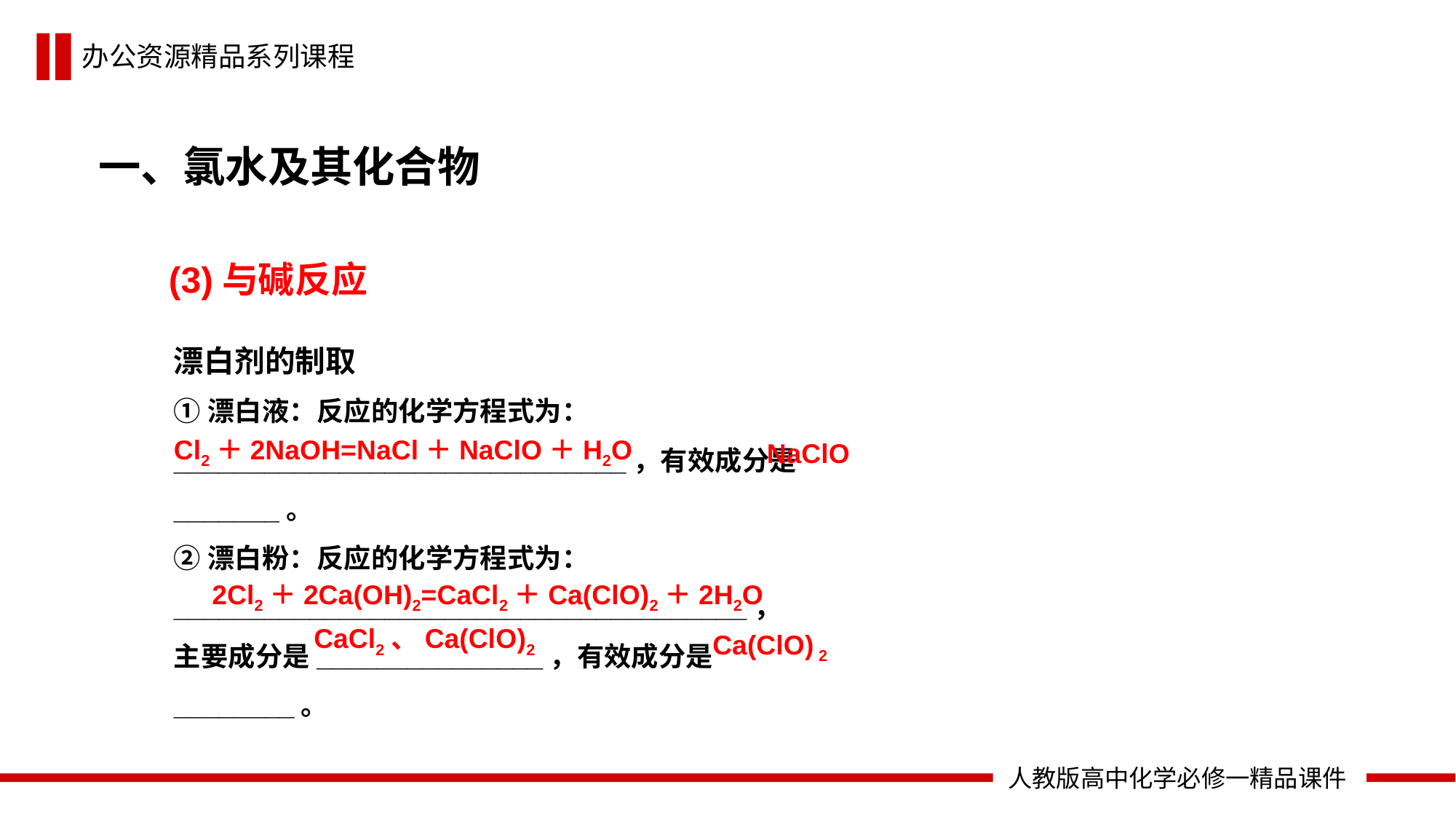

一、氯水及其化合物
(3)与碱反应
漂白剂的制取
①漂白液：反应的化学方程式为：______________________________，有效成分是_______。
②漂白粉：反应的化学方程式为：
______________________________________，
主要成分是_______________，有效成分是________。
Cl2＋2NaOH=NaCl＋NaClO＋H2O
NaClO
2Cl2＋2Ca(OH)2=CaCl2＋Ca(ClO)2＋2H2O
CaCl2、Ca(ClO)2
Ca(ClO) 2